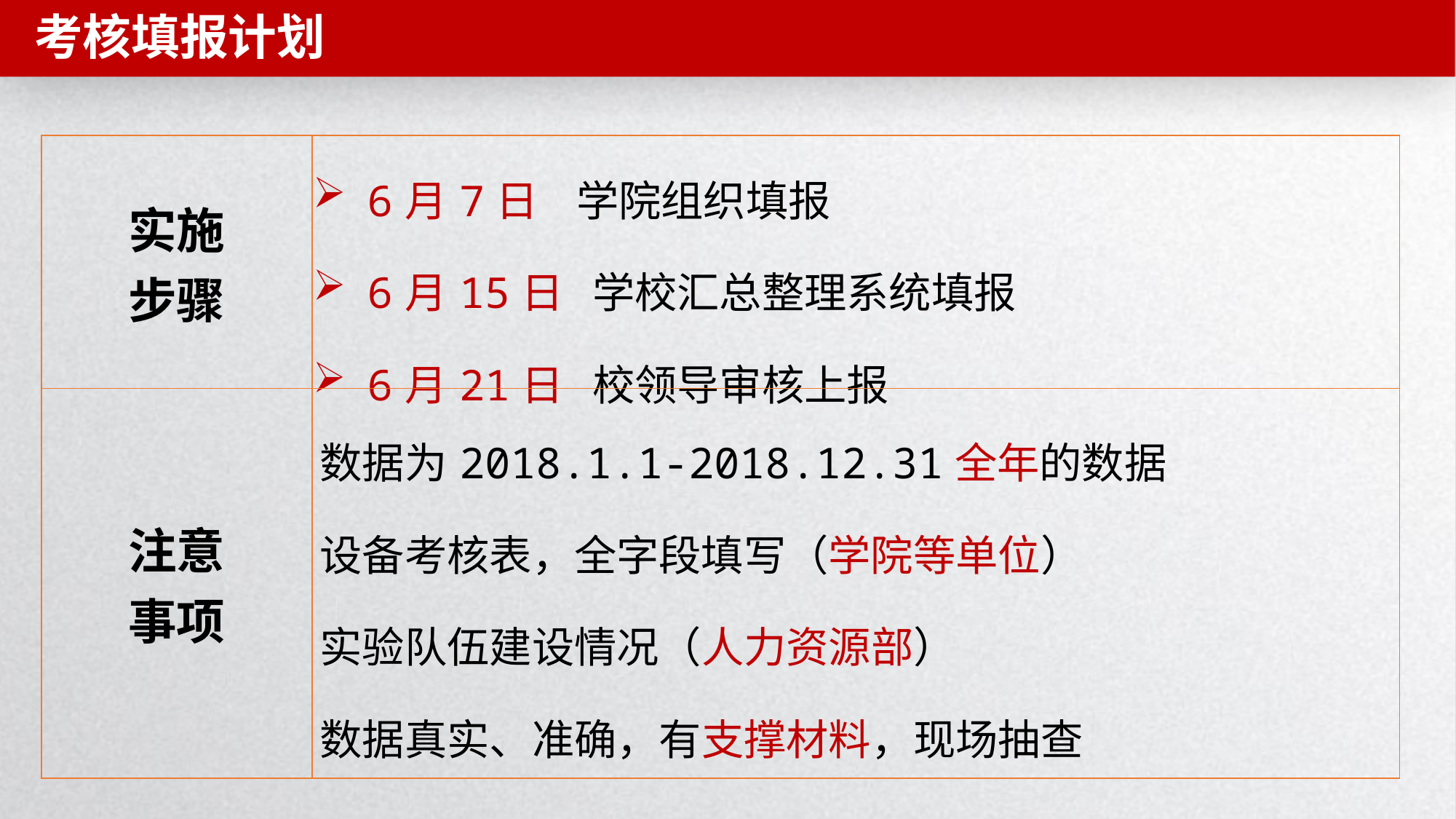

考核填报计划
| 实施 步骤 | 6月7日 学院组织填报 6月15日 学校汇总整理系统填报 6月21日 校领导审核上报 |
| --- | --- |
| 注意 事项 | 数据为2018.1.1-2018.12.31全年的数据 设备考核表，全字段填写（学院等单位） 实验队伍建设情况（人力资源部） 数据真实、准确，有支撑材料，现场抽查 |